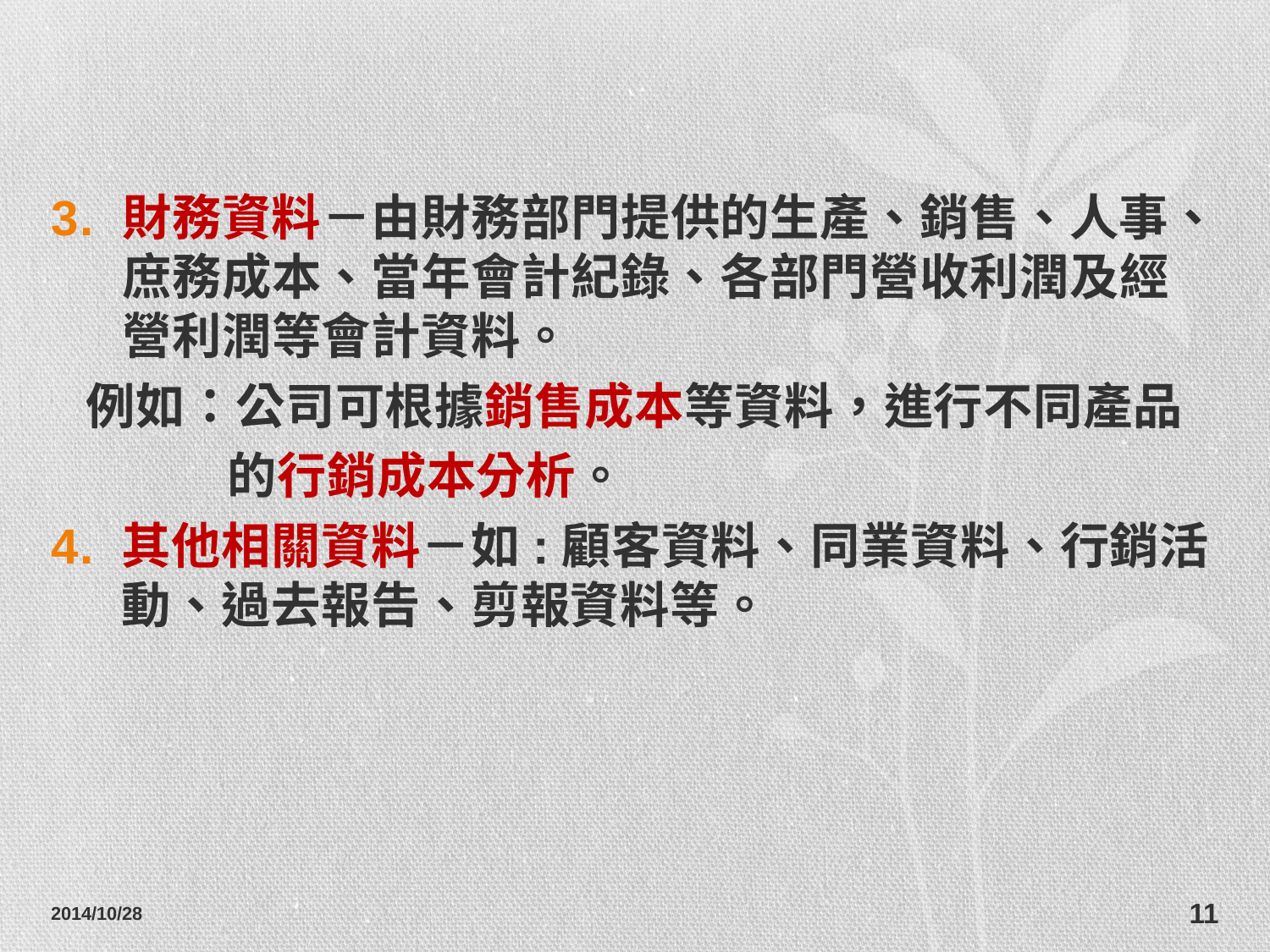

#
財務資料－由財務部門提供的生產、銷售、人事、庶務成本、當年會計紀錄、各部門營收利潤及經營利潤等會計資料。
  例如：公司可根據銷售成本等資料，進行不同產品
              的行銷成本分析。
其他相關資料－如:顧客資料、同業資料、行銷活動、過去報告、剪報資料等。

2014/10/28
11